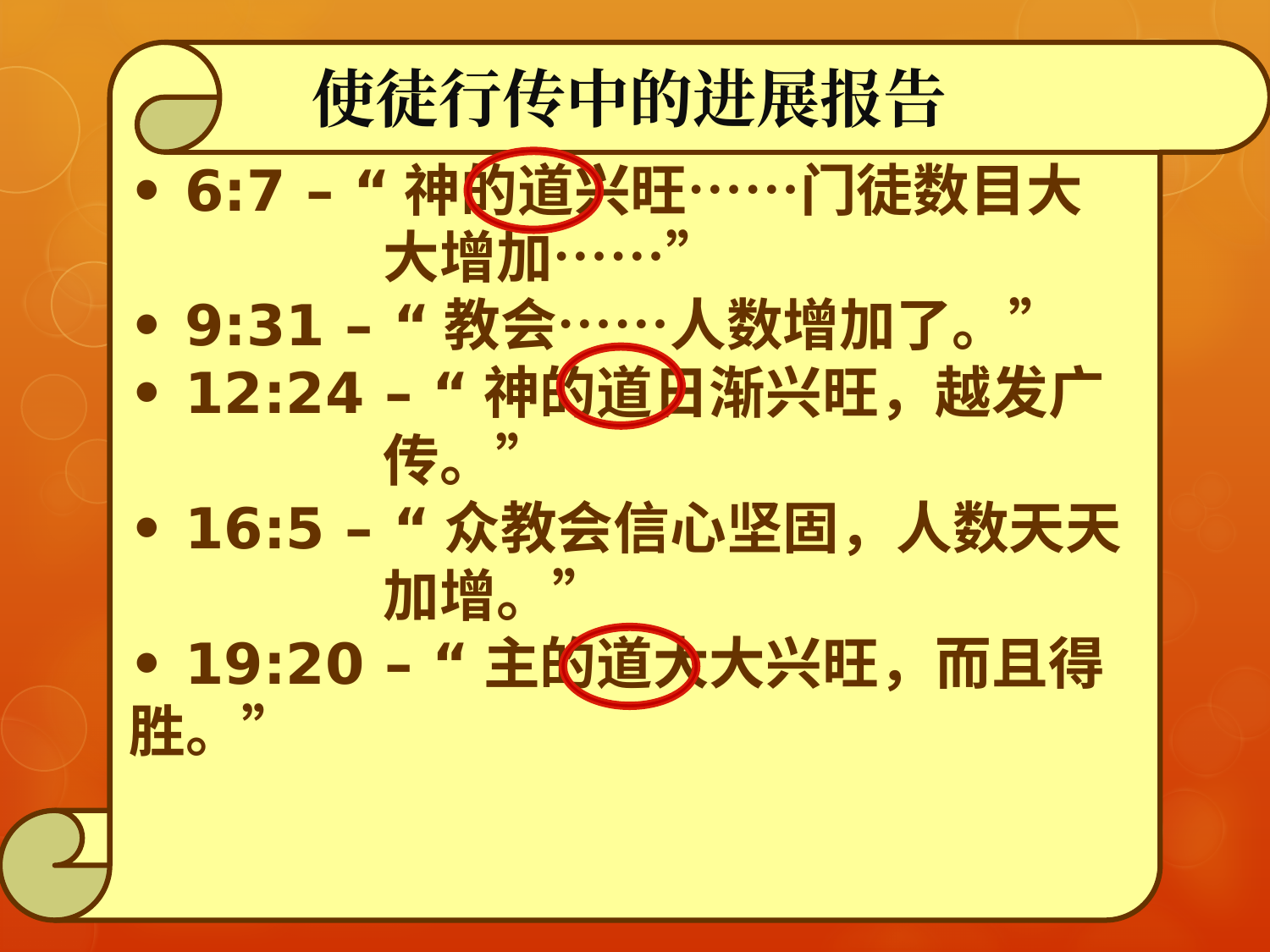

使徒行传中的进展报告
• 6:7 – “神的道兴旺……门徒数目大			大增加……”
• 9:31 – “教会……人数增加了。”
• 12:24 – “神的道日渐兴旺，越发广			传。”
• 16:5 – “众教会信心坚固，人数天天			加增。”
• 19:20 – “主的道大大兴旺，而且得胜。”